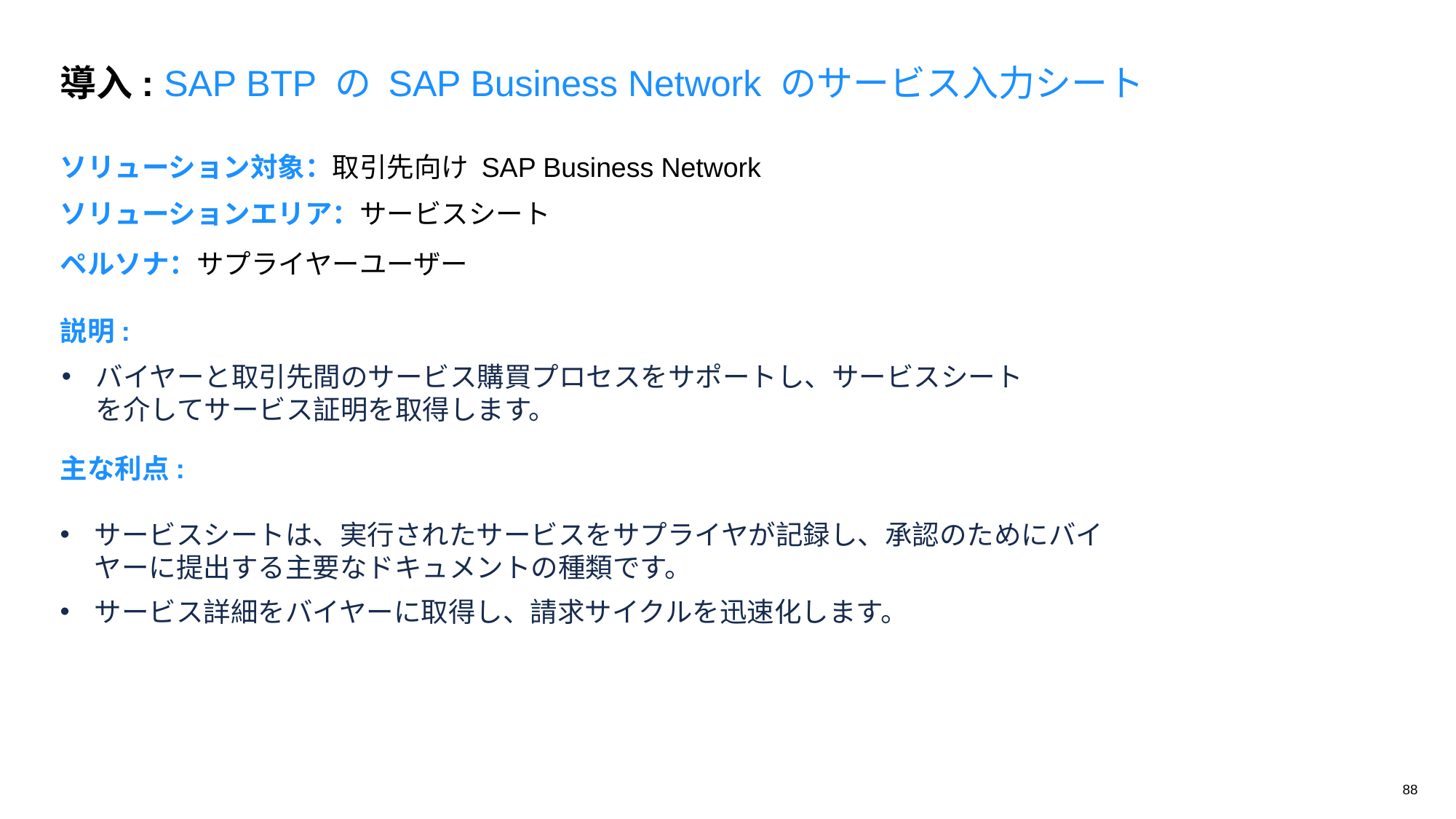

導入: SAP BTP の SAP Business Network のサービス入力シート
ソリューション対象：取引先向け SAP Business Network
# ソリューションエリア：サービスシート
ペルソナ：サプライヤーユーザー
説明:
バイヤーと取引先間のサービス購買プロセスをサポートし、サービスシートを介してサービス証明を取得します。
主な利点:
サービスシートは、実行されたサービスをサプライヤが記録し、承認のためにバイヤーに提出する主要なドキュメントの種類です。
サービス詳細をバイヤーに取得し、請求サイクルを迅速化します。